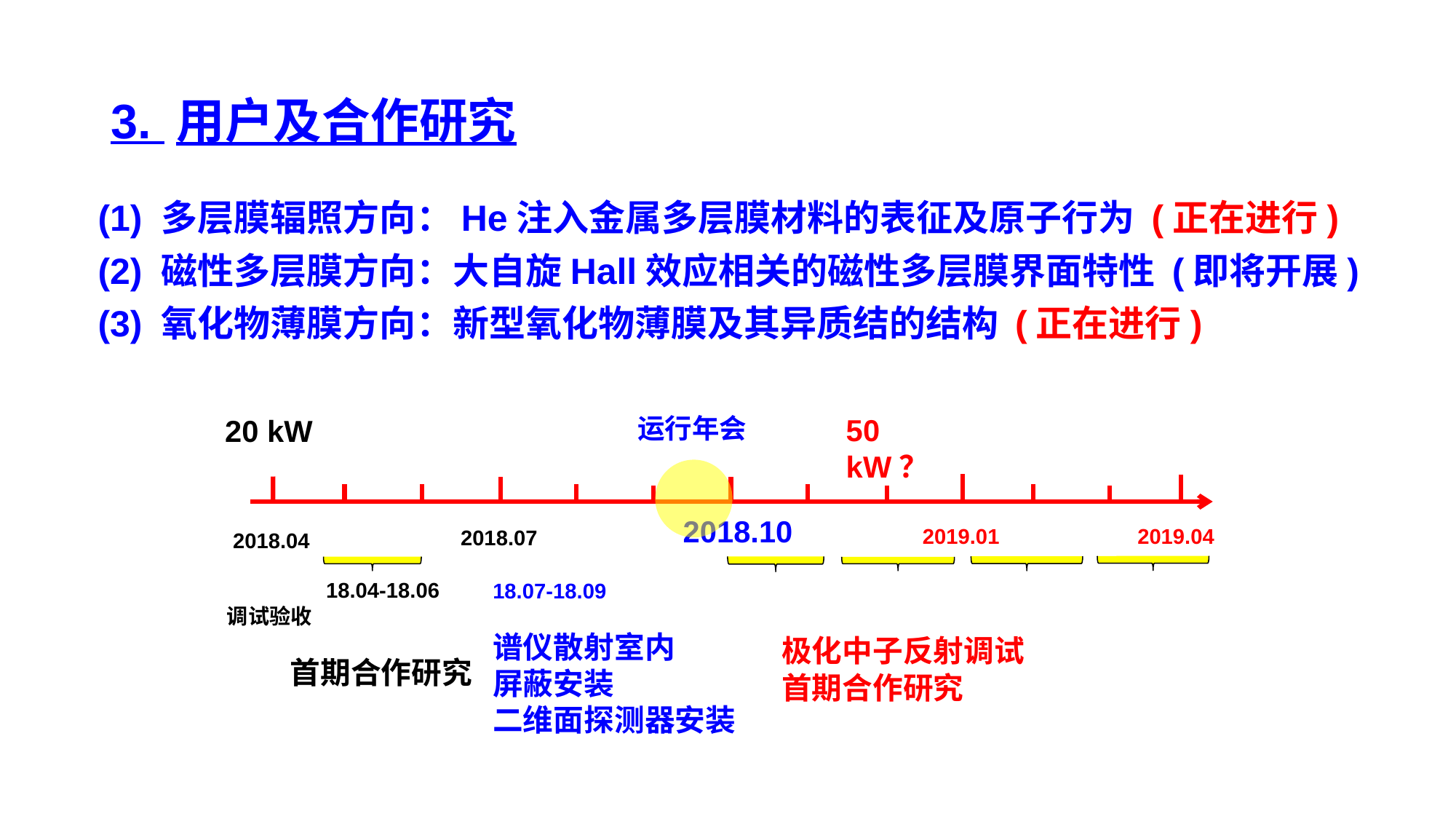

# 3. 用户及合作研究
(1) 多层膜辐照方向：He注入金属多层膜材料的表征及原子行为 (正在进行)
(2) 磁性多层膜方向：大自旋Hall效应相关的磁性多层膜界面特性 (即将开展)
(3) 氧化物薄膜方向：新型氧化物薄膜及其异质结的结构 (正在进行)

50 kW？
运行年会

            2018.10

          2019.01                       2019.04

2018.07

18.07-18.09

谱仪散射室内
屏蔽安装
二维面探测器安装
 2018.04

调试验收
      18.04-18.06

首期合作研究
20 kW

极化中子反射调试
首期合作研究